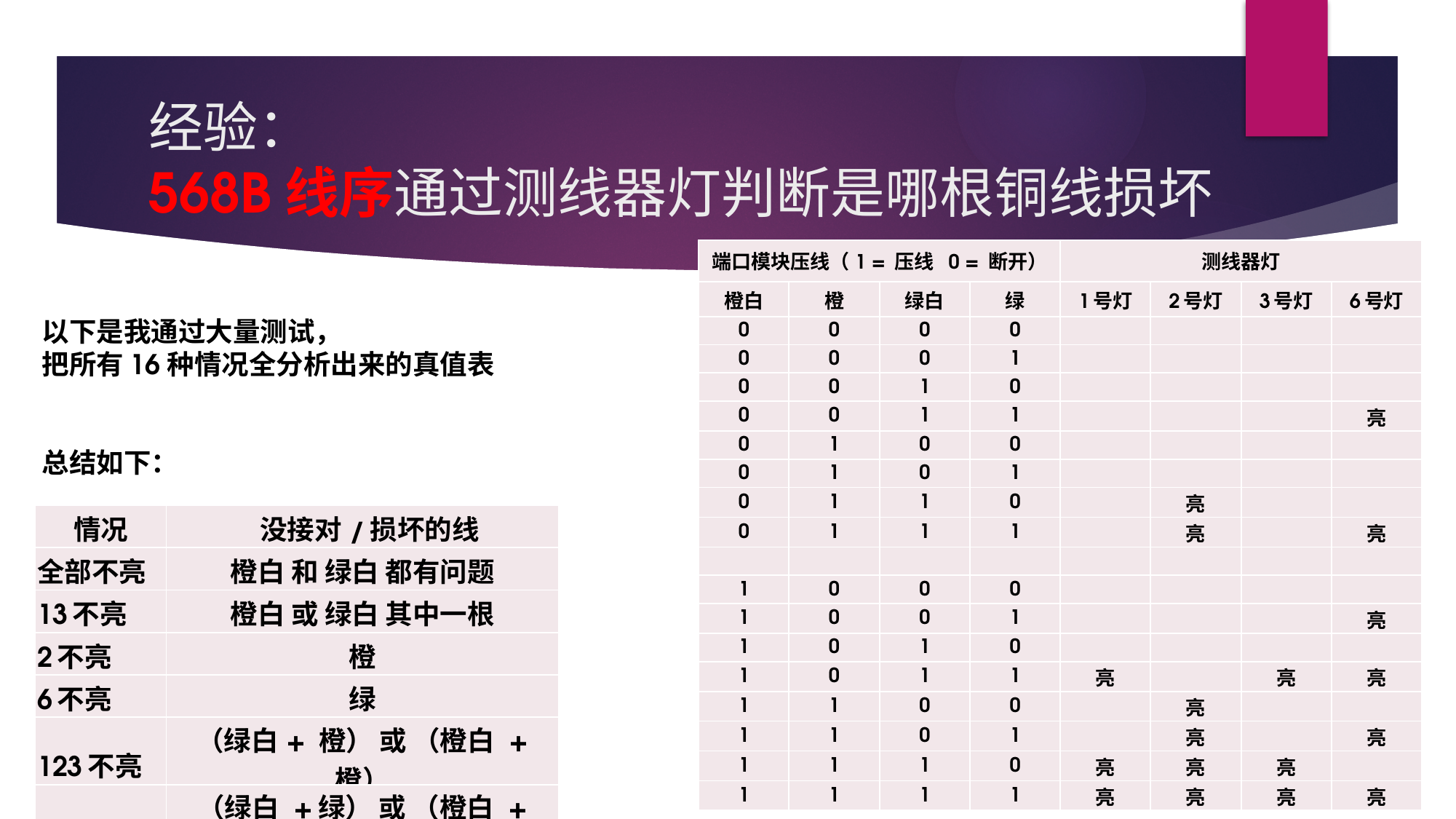

# 经验： 568B线序通过测线器灯判断是哪根铜线损坏
| 端口模块压线（1 = 压线 0 = 断开） |  |  |  | 测线器灯 |  |  |  |
| --- | --- | --- | --- | --- | --- | --- | --- |
| 橙白 | 橙 | 绿白 | 绿 | 1号灯 | 2号灯 | 3号灯 | 6号灯 |
| 0 | 0 | 0 | 0 |  |  |  |  |
| 0 | 0 | 0 | 1 |  |  |  |  |
| 0 | 0 | 1 | 0 |  |  |  |  |
| 0 | 0 | 1 | 1 |  |  |  | 亮 |
| 0 | 1 | 0 | 0 |  |  |  |  |
| 0 | 1 | 0 | 1 |  |  |  |  |
| 0 | 1 | 1 | 0 |  | 亮 |  |  |
| 0 | 1 | 1 | 1 |  | 亮 |  | 亮 |
|  |  |  |  |  |  |  |  |
| 1 | 0 | 0 | 0 |  |  |  |  |
| 1 | 0 | 0 | 1 |  |  |  | 亮 |
| 1 | 0 | 1 | 0 |  |  |  |  |
| 1 | 0 | 1 | 1 | 亮 |  | 亮 | 亮 |
| 1 | 1 | 0 | 0 |  | 亮 |  |  |
| 1 | 1 | 0 | 1 |  | 亮 |  | 亮 |
| 1 | 1 | 1 | 0 | 亮 | 亮 | 亮 |  |
| 1 | 1 | 1 | 1 | 亮 | 亮 | 亮 | 亮 |
以下是我通过大量测试，
把所有16种情况全分析出来的真值表

总结如下：
| 情况 | 没接对/损坏的线 |
| --- | --- |
| 全部不亮 | 橙白 和 绿白 都有问题 |
| 13不亮 | 橙白 或 绿白 其中一根 |
| 2不亮 | 橙 |
| 6不亮 | 绿 |
| 123不亮 | （绿白+ 橙） 或 （橙白 + 橙） |
| 136不亮 | （绿白 +绿） 或 （橙白 + 绿） |